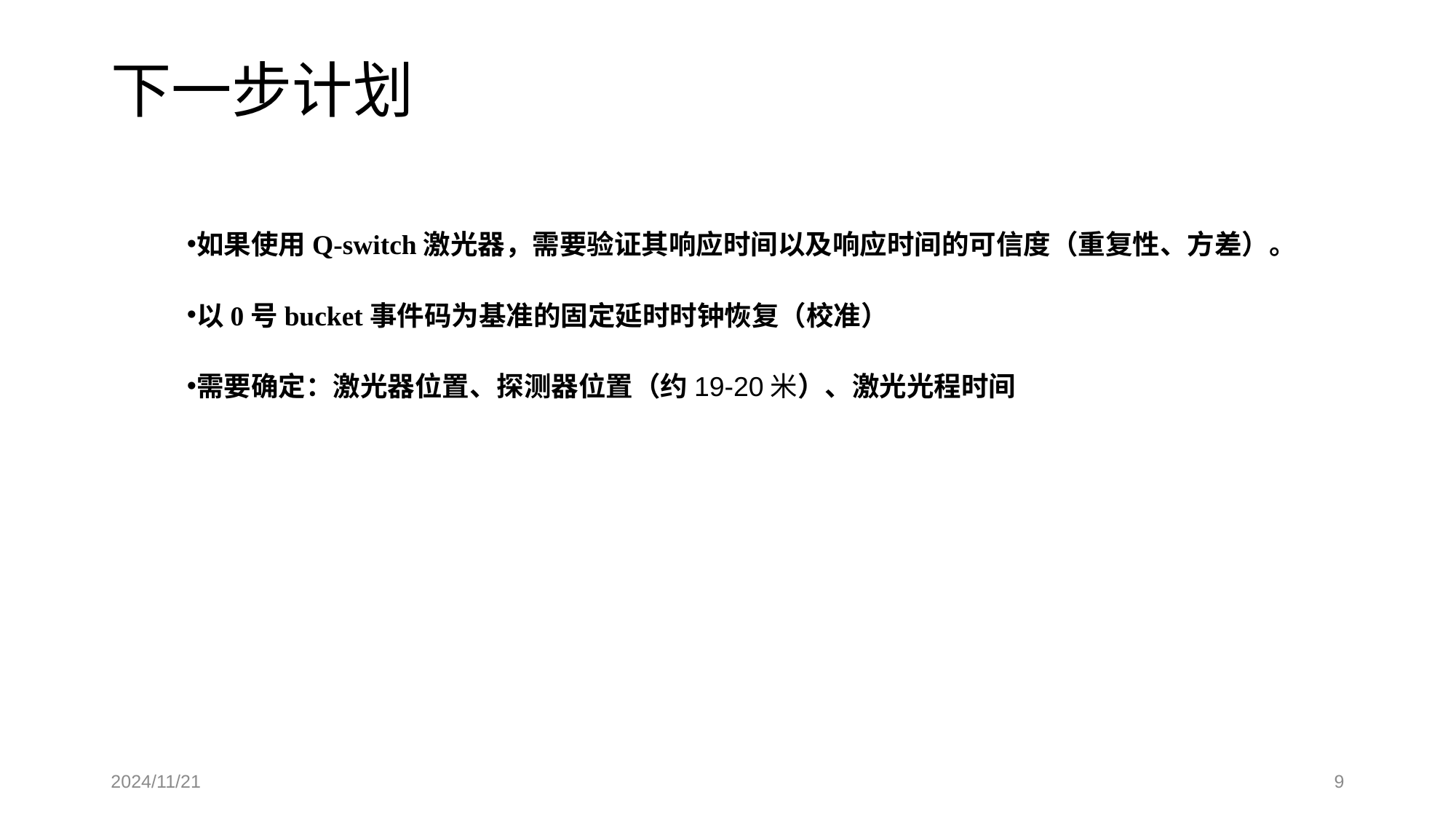

# 下一步计划

如果使用Q-switch激光器，需要验证其响应时间以及响应时间的可信度（重复性、方差）。
以0号bucket事件码为基准的固定延时时钟恢复（校准）
需要确定：激光器位置、探测器位置（约19-20米）、激光光程时间

2024/11/21
9